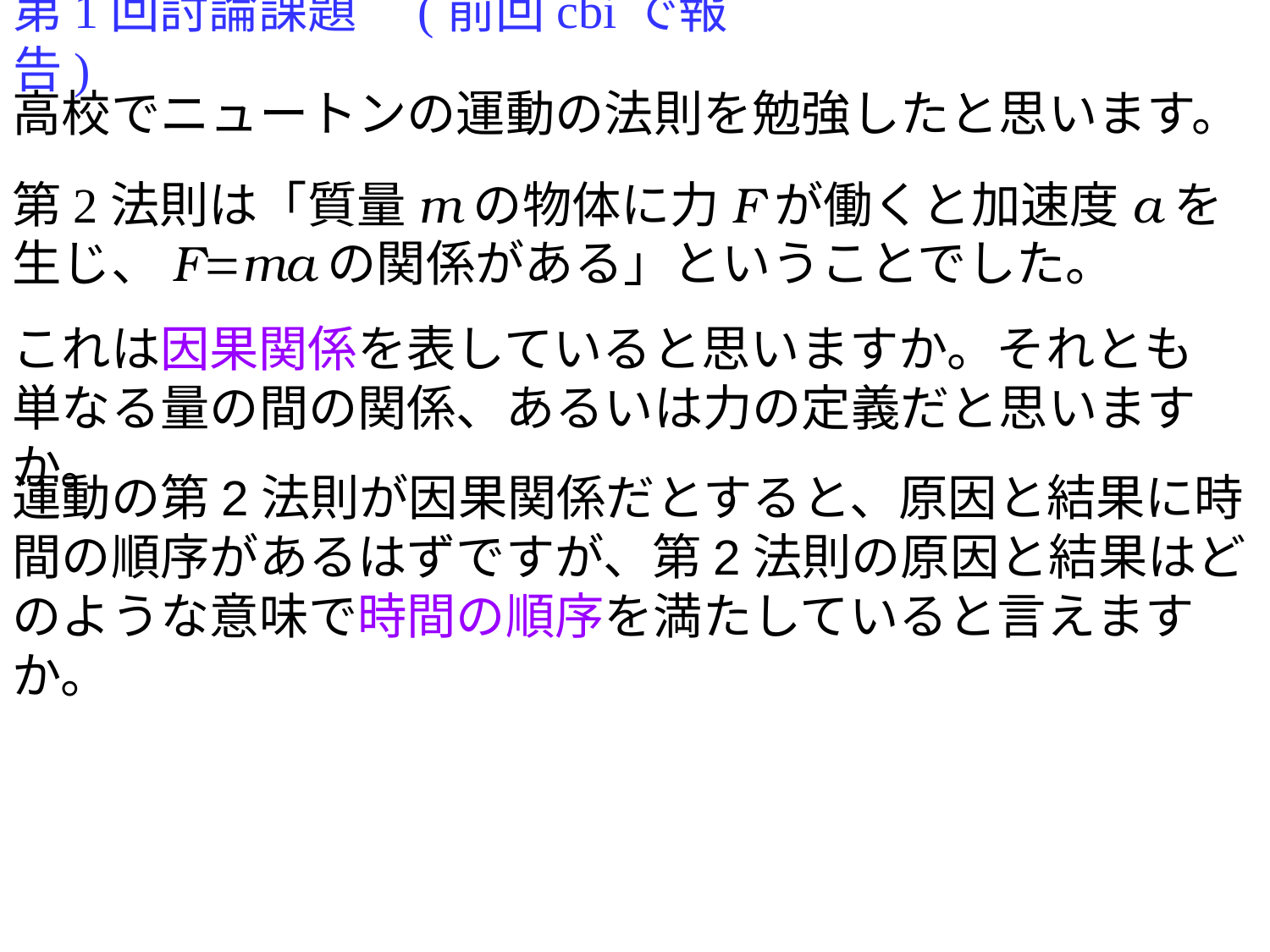

# 第1回討論課題　(前回cbiで報告)
高校でニュートンの運動の法則を勉強したと思います。
第2法則は「質量mの物体に力Fが働くと加速度aを生じ、F=maの関係がある」ということでした。
これは因果関係を表していると思いますか。それとも
単なる量の間の関係、あるいは力の定義だと思いますか。
運動の第2法則が因果関係だとすると、原因と結果に時間の順序があるはずですが、第2法則の原因と結果はどのような意味で時間の順序を満たしていると言えますか。